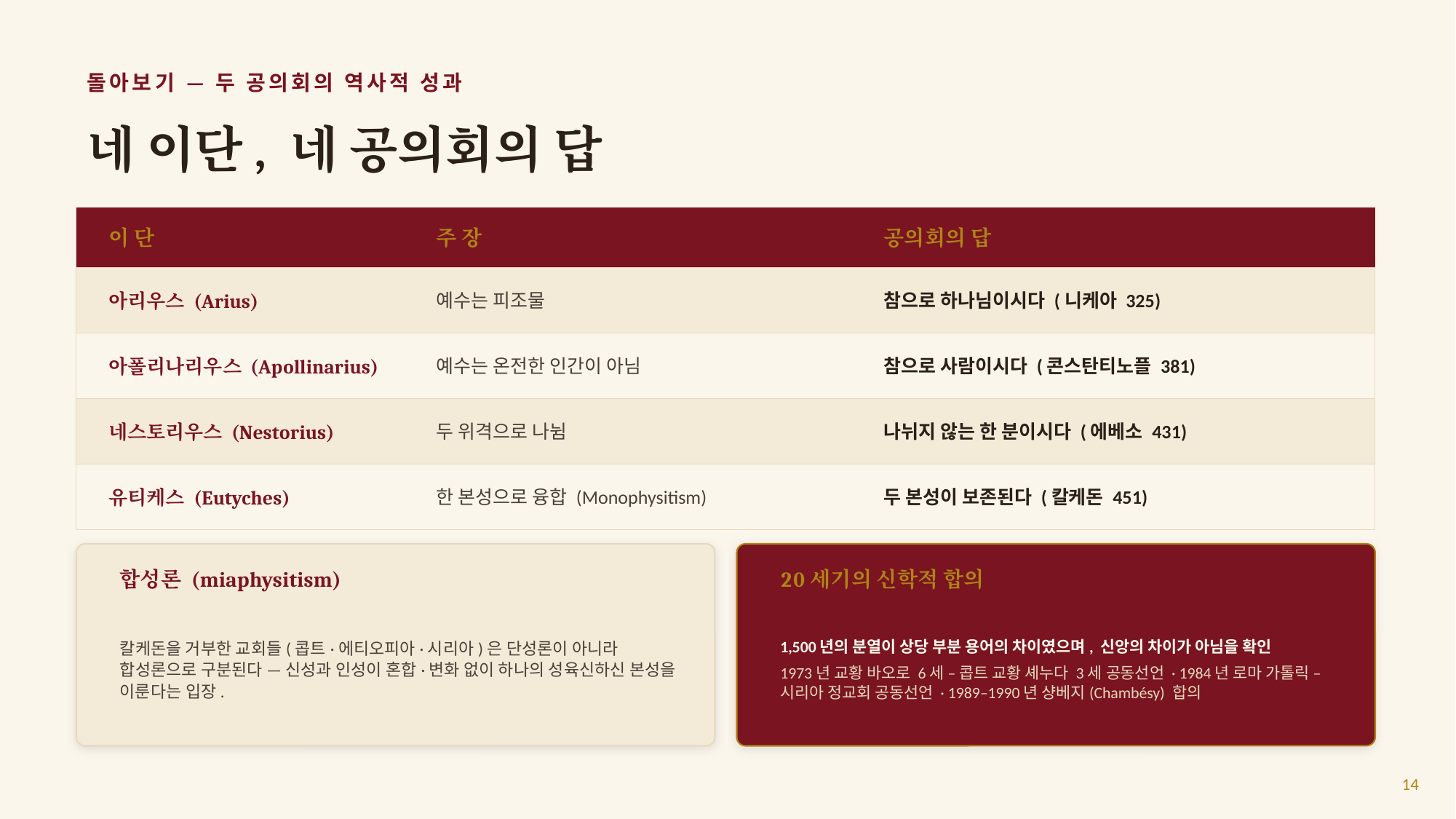

돌아보기 — 두 공의회의 역사적 성과
네 이단, 네 공의회의 답

이 단
주 장
공의회의 답

아리우스 (Arius)
예수는 피조물
참으로 하나님이시다 (니케아 325)

아폴리나리우스 (Apollinarius)
예수는 온전한 인간이 아님
참으로 사람이시다 (콘스탄티노플 381)

네스토리우스 (Nestorius)
두 위격으로 나뉨
나뉘지 않는 한 분이시다 (에베소 431)

유티케스 (Eutyches)
한 본성으로 융합 (Monophysitism)
두 본성이 보존된다 (칼케돈 451)

합성론 (miaphysitism)
20세기의 신학적 합의
칼케돈을 거부한 교회들(콥트·에티오피아·시리아)은 단성론이 아니라 합성론으로 구분된다 — 신성과 인성이 혼합·변화 없이 하나의 성육신하신 본성을 이룬다는 입장.
1,500년의 분열이 상당 부분 용어의 차이였으며, 신앙의 차이가 아님을 확인
1973년 교황 바오로 6세 – 콥트 교황 셰누다 3세 공동선언 · 1984년 로마 가톨릭 – 시리아 정교회 공동선언 · 1989–1990년 샹베지(Chambésy) 합의
14